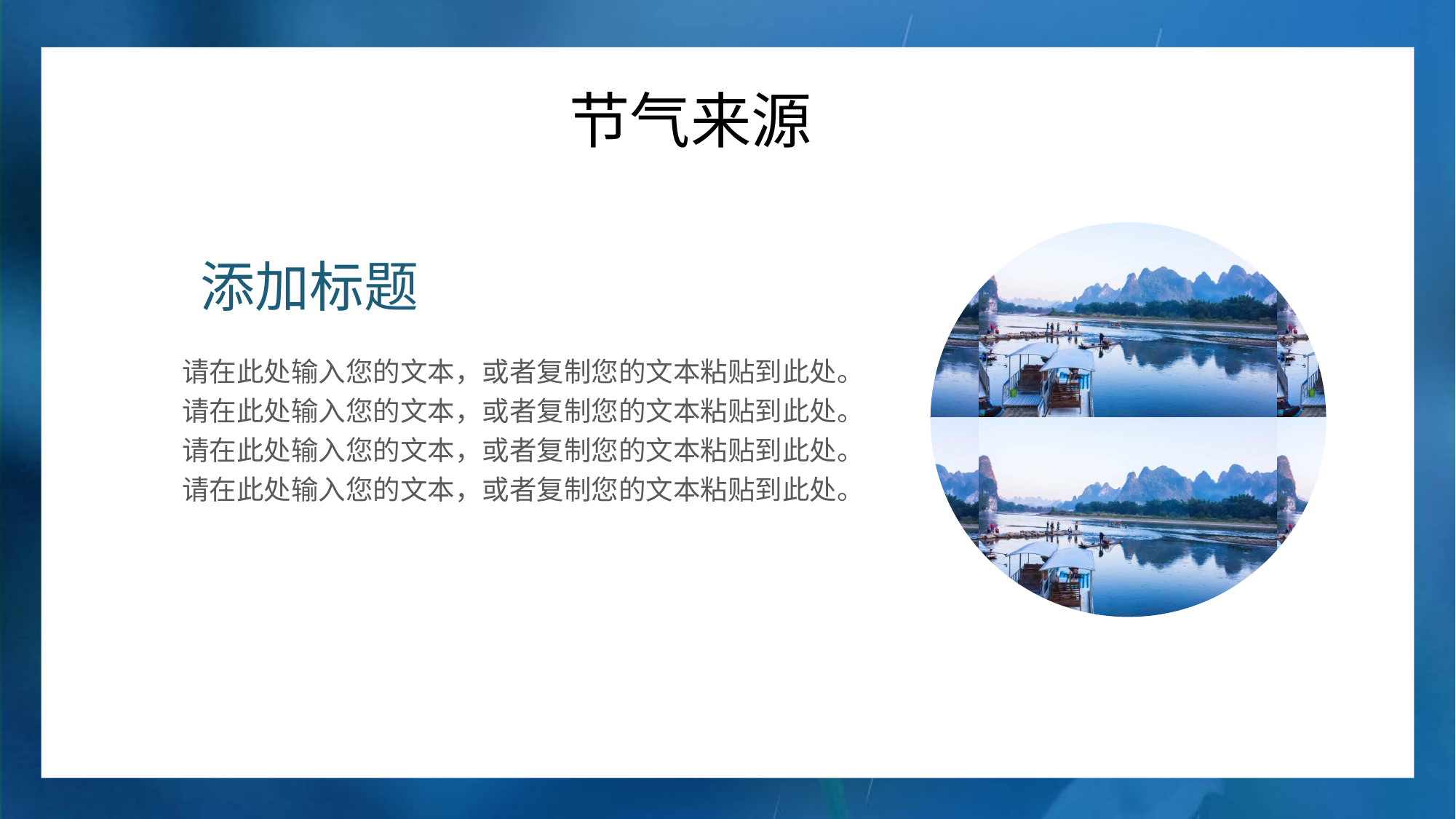

节气来源
e7d195523061f1c08d347f6bf0421bdacd46f3c1815d51b81E1CE79090F8942429A56C6AE2B3163BABA1A3FCE285BEC4FF43A5085572A94AD2C0A17AE448F24FA68DD62479D8C0666FEB6710638384D2ED817A4F5797E34808045D5B584E31D49E6EB31F5123599BD8C6FC19A6D9E361D33D5A7E92B179B15843857601EF2DA95E2DD78246C1FC715DA6715915A41104

添加标题
请在此处输入您的文本，或者复制您的文本粘贴到此处。请在此处输入您的文本，或者复制您的文本粘贴到此处。请在此处输入您的文本，或者复制您的文本粘贴到此处。请在此处输入您的文本，或者复制您的文本粘贴到此处。